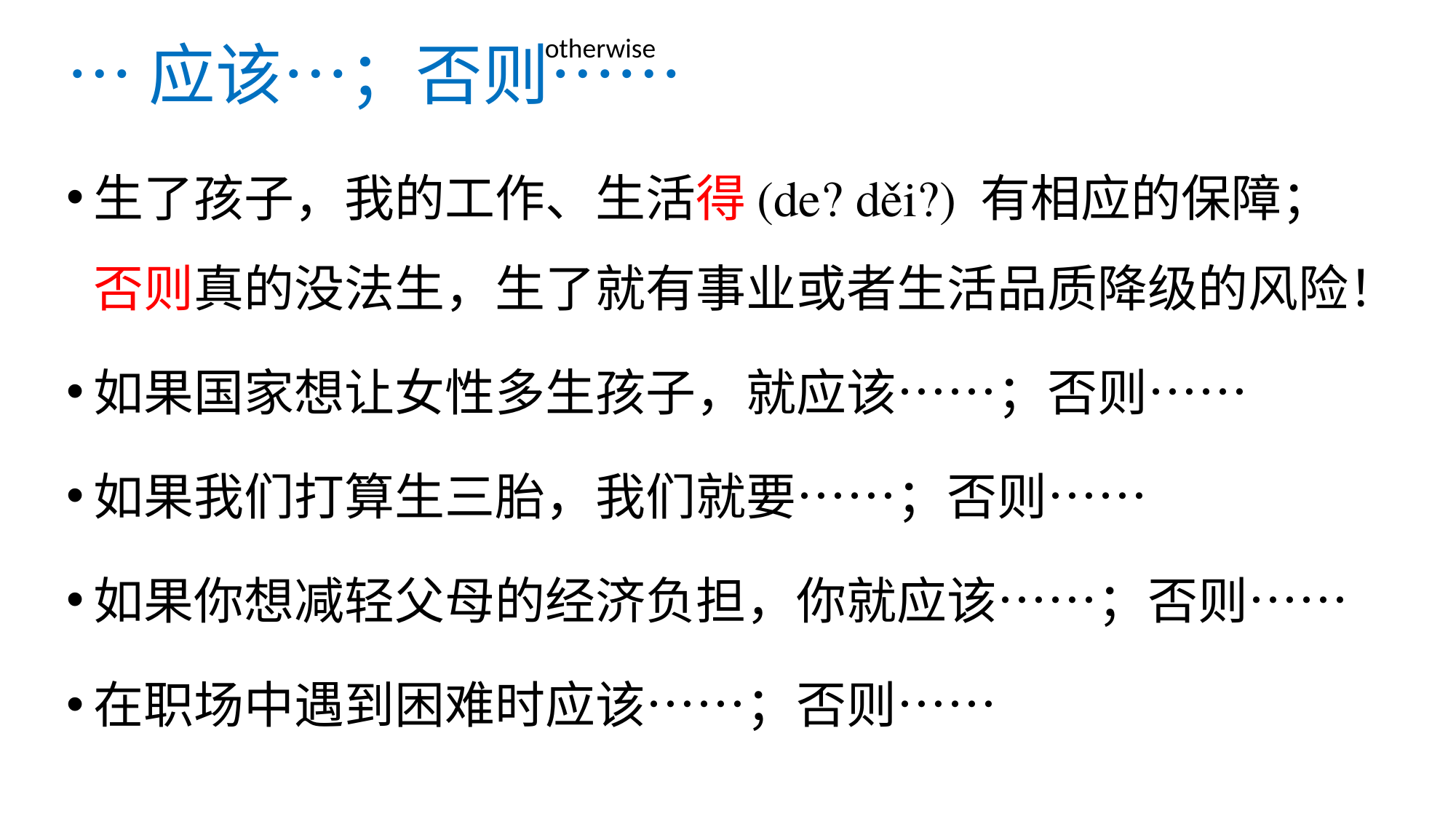

# …应该…；否则……
otherwise
生了孩子，我的工作、生活得(de? děi?) 有相应的保障；否则真的没法生，生了就有事业或者生活品质降级的风险！
如果国家想让女性多生孩子，就应该……；否则……
如果我们打算生三胎，我们就要……；否则……
如果你想减轻父母的经济负担，你就应该……；否则……
在职场中遇到困难时应该……；否则……